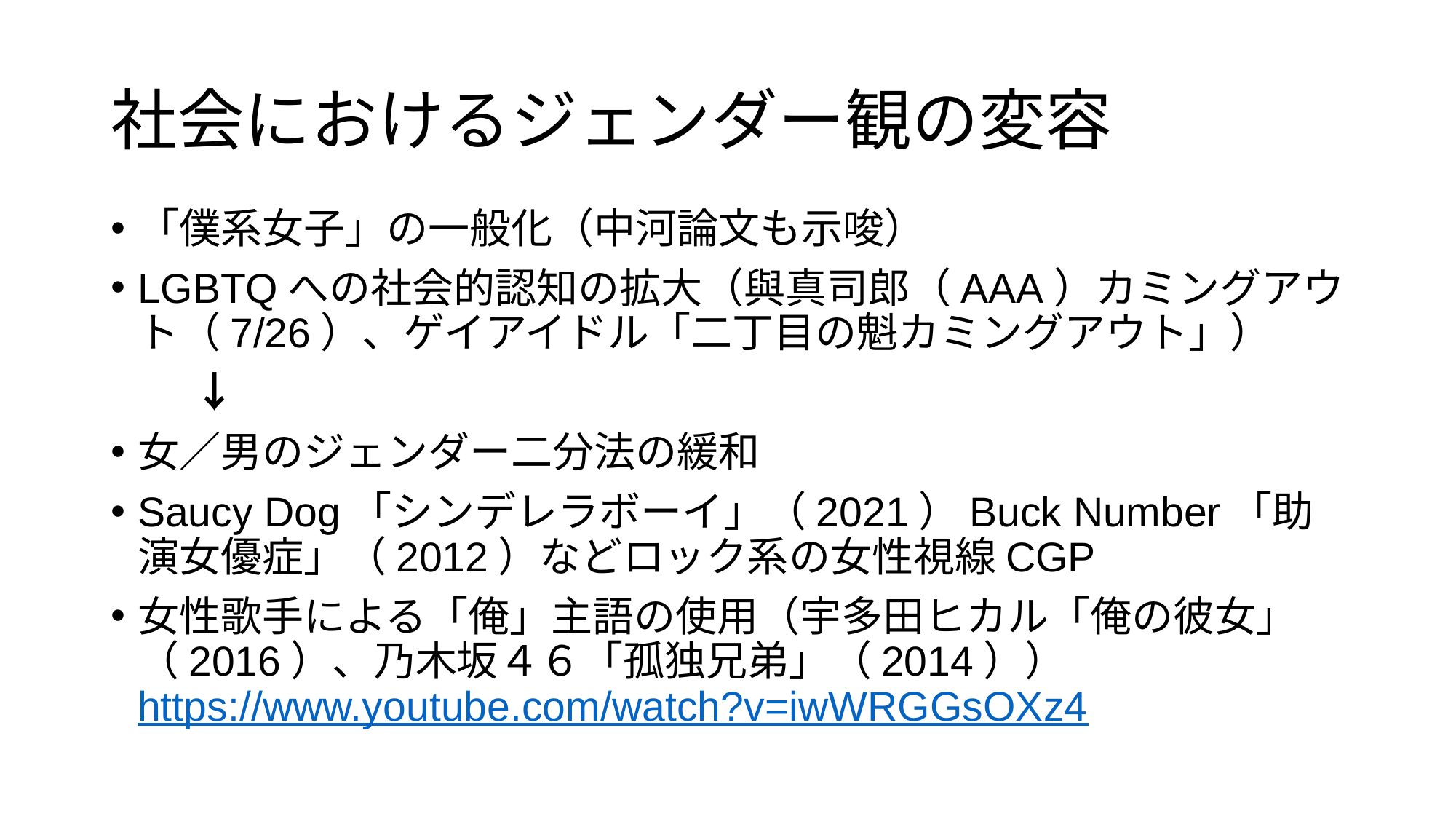

# 社会におけるジェンダー観の変容
「僕系女子」の一般化（中河論文も示唆）
LGBTQへの社会的認知の拡大（與真司郎（AAA）カミングアウト（7/26）、ゲイアイドル「二丁目の魁カミングアウト」）
　　↓
女／男のジェンダー二分法の緩和
Saucy Dog「シンデレラボーイ」（2021）Buck Number「助演女優症」（2012）などロック系の女性視線CGP
女性歌手による「俺」主語の使用（宇多田ヒカル「俺の彼女」（2016）、乃木坂４６「孤独兄弟」（2014）） https://www.youtube.com/watch?v=iwWRGGsOXz4